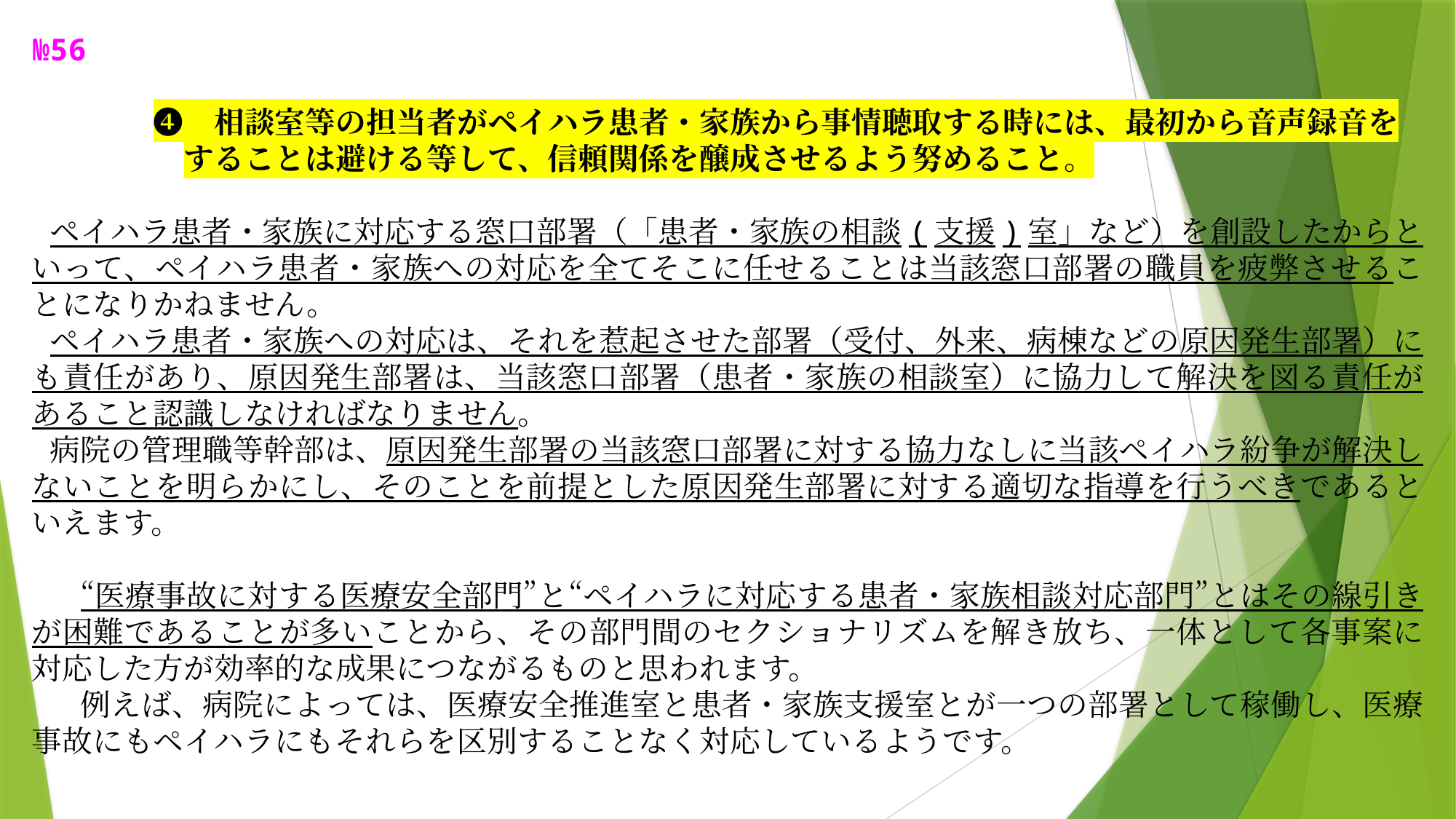

№56

　　　　❹　相談室等の担当者がペイハラ患者・家族から事情聴取する時には、最初から音声録音を
　　　　　することは避ける等して、信頼関係を醸成させるよう努めること。

ペイハラ患者・家族に対応する窓口部署（「患者・家族の相談(支援)室」など）を創設したからといって、ペイハラ患者・家族への対応を全てそこに任せることは当該窓口部署の職員を疲弊させることになりかねません。
ペイハラ患者・家族への対応は、それを惹起させた部署（受付、外来、病棟などの原因発生部署）にも責任があり、原因発生部署は、当該窓口部署（患者・家族の相談室）に協力して解決を図る責任があること認識しなければなりません。
病院の管理職等幹部は、原因発生部署の当該窓口部署に対する協力なしに当該ペイハラ紛争が解決しないことを明らかにし、そのことを前提とした原因発生部署に対する適切な指導を行うべきであるといえます。

　“医療事故に対する医療安全部門”と“ペイハラに対応する患者・家族相談対応部門”とはその線引きが困難であることが多いことから、その部門間のセクショナリズムを解き放ち、一体として各事案に対応した方が効率的な成果につながるものと思われます。
　例えば、病院によっては、医療安全推進室と患者・家族支援室とが一つの部署として稼働し、医療事故にもペイハラにもそれらを区別することなく対応しているようです。